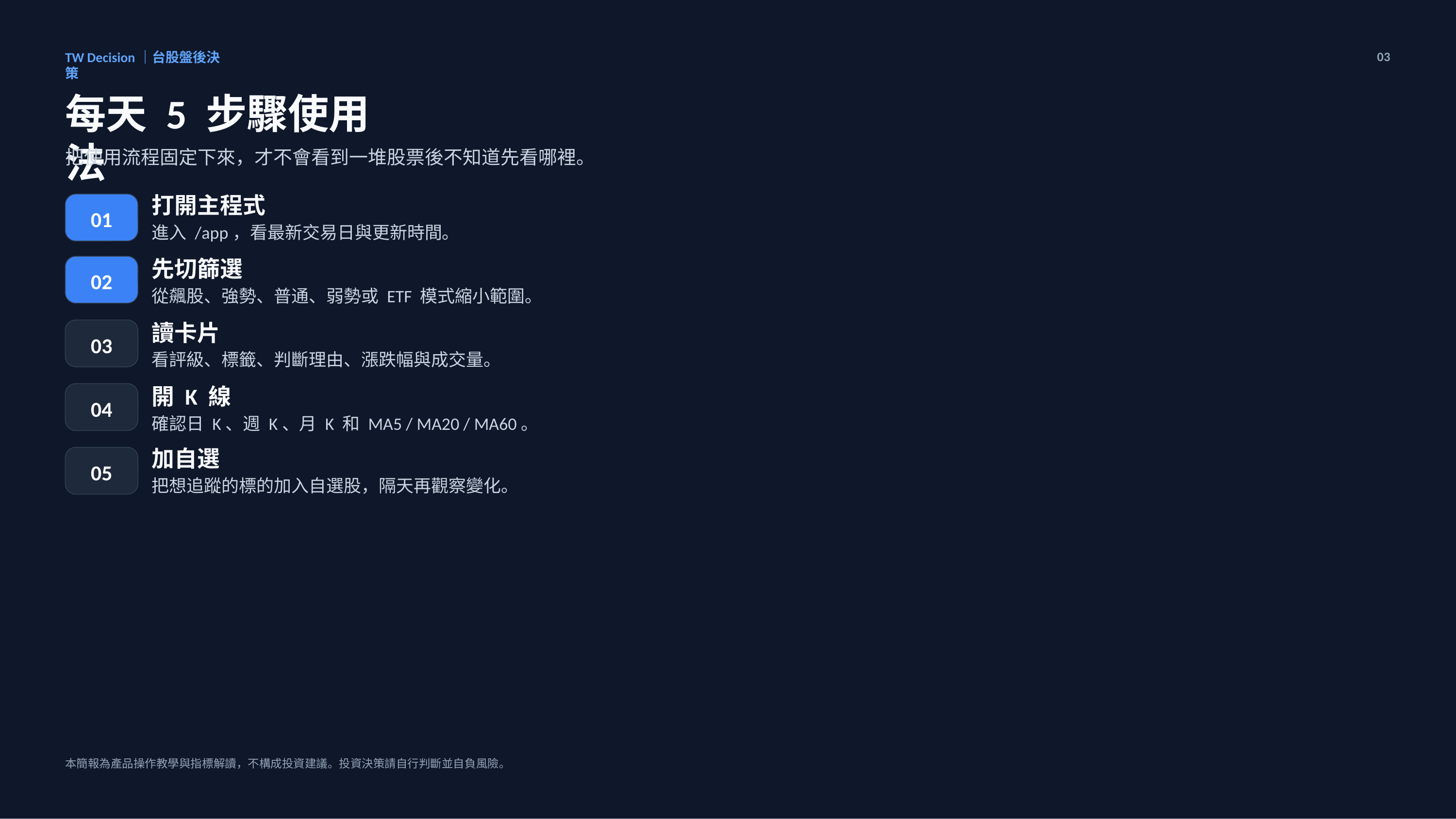

TW Decision｜台股盤後決策
03
每天 5 步驟使用法
把使用流程固定下來，才不會看到一堆股票後不知道先看哪裡。
打開主程式

01
進入 /app，看最新交易日與更新時間。
先切篩選

02
從飆股、強勢、普通、弱勢或 ETF 模式縮小範圍。
讀卡片

03
看評級、標籤、判斷理由、漲跌幅與成交量。
開 K 線

04
確認日 K、週 K、月 K 和 MA5 / MA20 / MA60。
加自選

05
把想追蹤的標的加入自選股，隔天再觀察變化。
本簡報為產品操作教學與指標解讀，不構成投資建議。投資決策請自行判斷並自負風險。